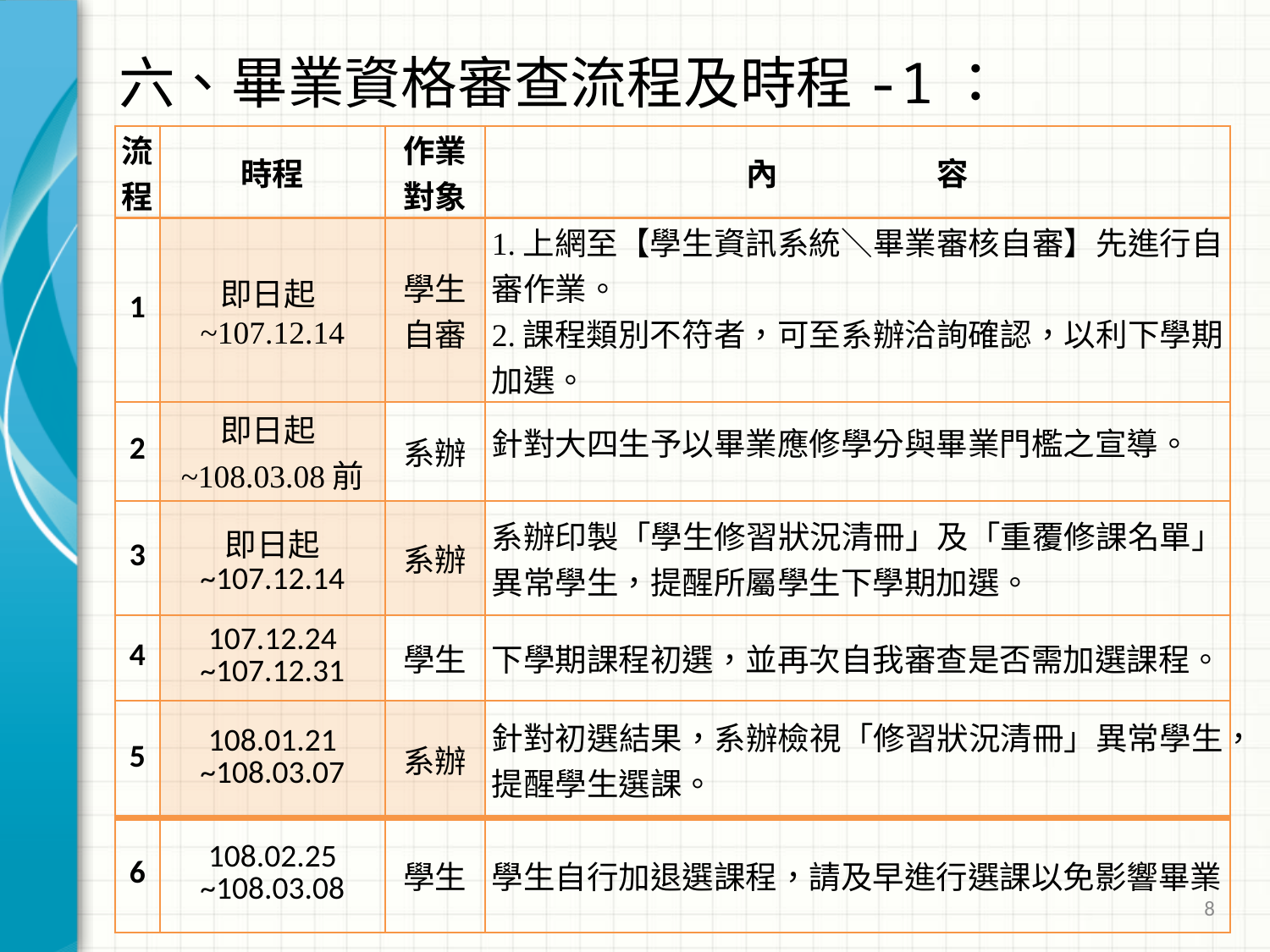

# 六、畢業資格審查流程及時程-1：
| 流程 | 時程 | 作業 對象 | 內　　　　　容 |
| --- | --- | --- | --- |
| 1 | 即日起~107.12.14 | 學生 自審 | 1.上網至【學生資訊系統＼畢業審核自審】先進行自審作業。 2.課程類別不符者，可至系辦洽詢確認，以利下學期加選。 |
| 2 | 即日起~108.03.08前 | 系辦 | 針對大四生予以畢業應修學分與畢業門檻之宣導。 |
| 3 | 即日起 ~107.12.14 | 系辦 | 系辦印製「學生修習狀況清冊」及「重覆修課名單」異常學生，提醒所屬學生下學期加選。 |
| 4 | 107.12.24 ~107.12.31 | 學生 | 下學期課程初選，並再次自我審查是否需加選課程。 |
| 5 | 108.01.21 ~108.03.07 | 系辦 | 針對初選結果，系辦檢視「修習狀況清冊」異常學生，提醒學生選課。 |
| 6 | 108.02.25 ~108.03.08 | 學生 | 學生自行加退選課程，請及早進行選課以免影響畢業 |
8